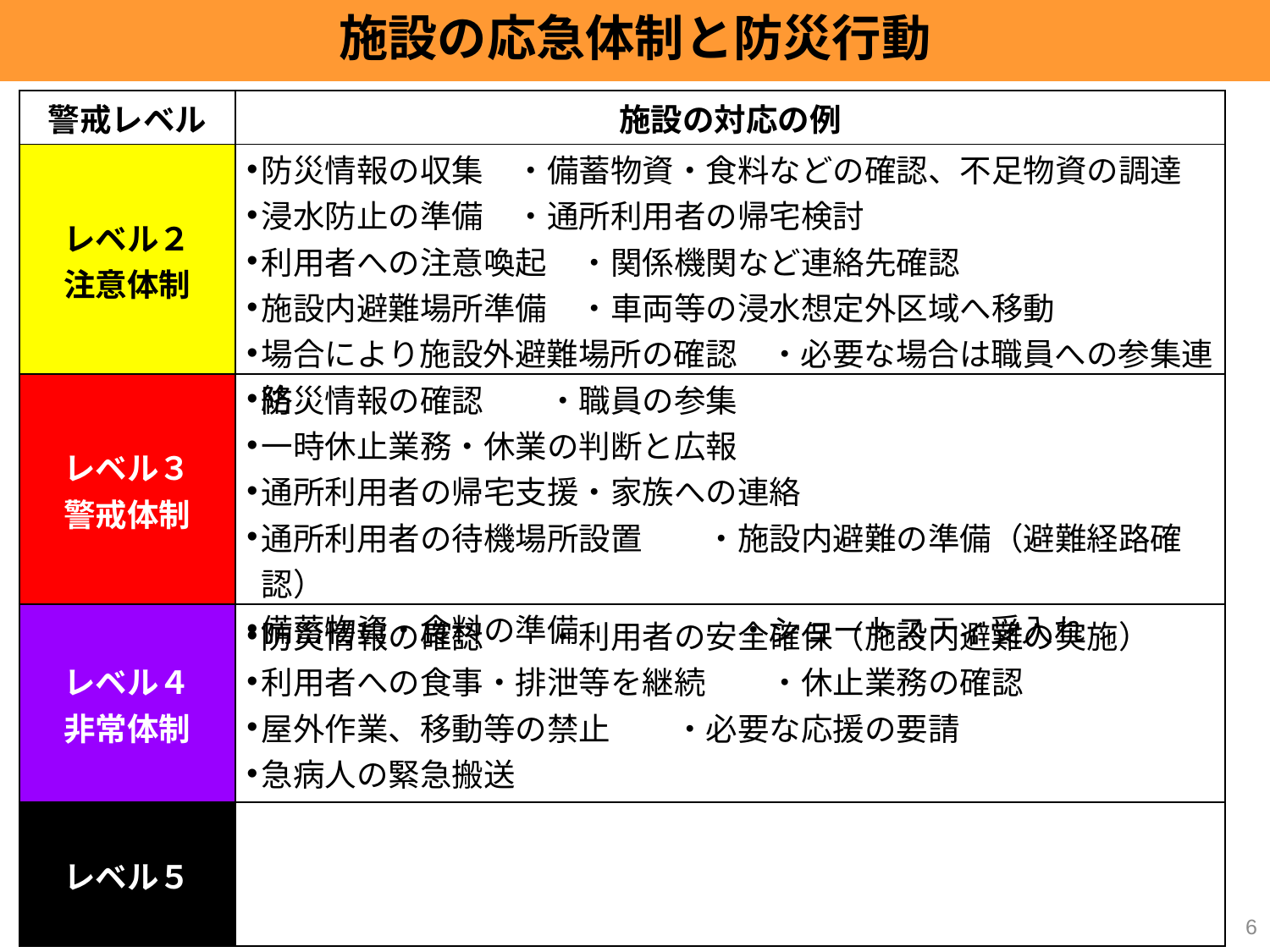

施設の応急体制と防災行動

| 警戒レベル | 施設の対応の例 |
| --- | --- |
| レベル２ 注意体制 | 防災情報の収集　・備蓄物資・食料などの確認、不足物資の調達 浸水防止の準備　・通所利用者の帰宅検討 利用者への注意喚起　・関係機関など連絡先確認 施設内避難場所準備　・車両等の浸水想定外区域へ移動 場合により施設外避難場所の確認　・必要な場合は職員への参集連絡 |
| レベル３ 警戒体制 | 防災情報の確認　　・職員の参集 一時休止業務・休業の判断と広報 通所利用者の帰宅支援・家族への連絡 通所利用者の待機場所設置　　・施設内避難の準備（避難経路確認） 備蓄物資・食料の準備　　　　　・ショートスティ受入れ |
| レベル４ 非常体制 | 防災情報の確認　　・利用者の安全確保（施設内避難の実施） 利用者への食事・排泄等を継続　　・休止業務の確認 屋外作業、移動等の禁止　　・必要な応援の要請　　　 急病人の緊急搬送 |
| レベル５ |  |

6